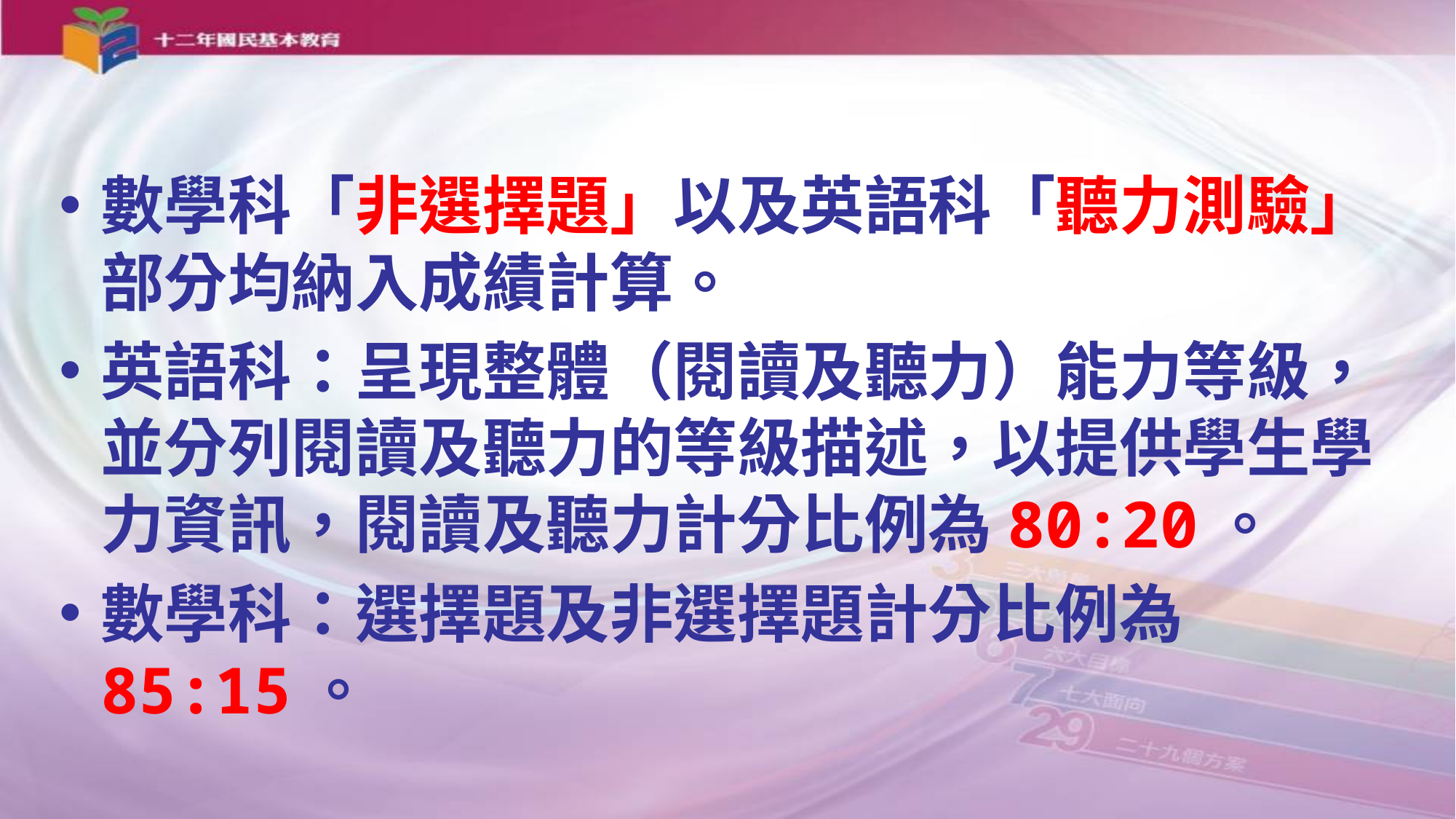

數學科「非選擇題」以及英語科「聽力測驗」部分均納入成績計算。
英語科：呈現整體（閱讀及聽力）能力等級，並分列閱讀及聽力的等級描述，以提供學生學力資訊，閱讀及聽力計分比例為80:20。
數學科：選擇題及非選擇題計分比例為85:15。